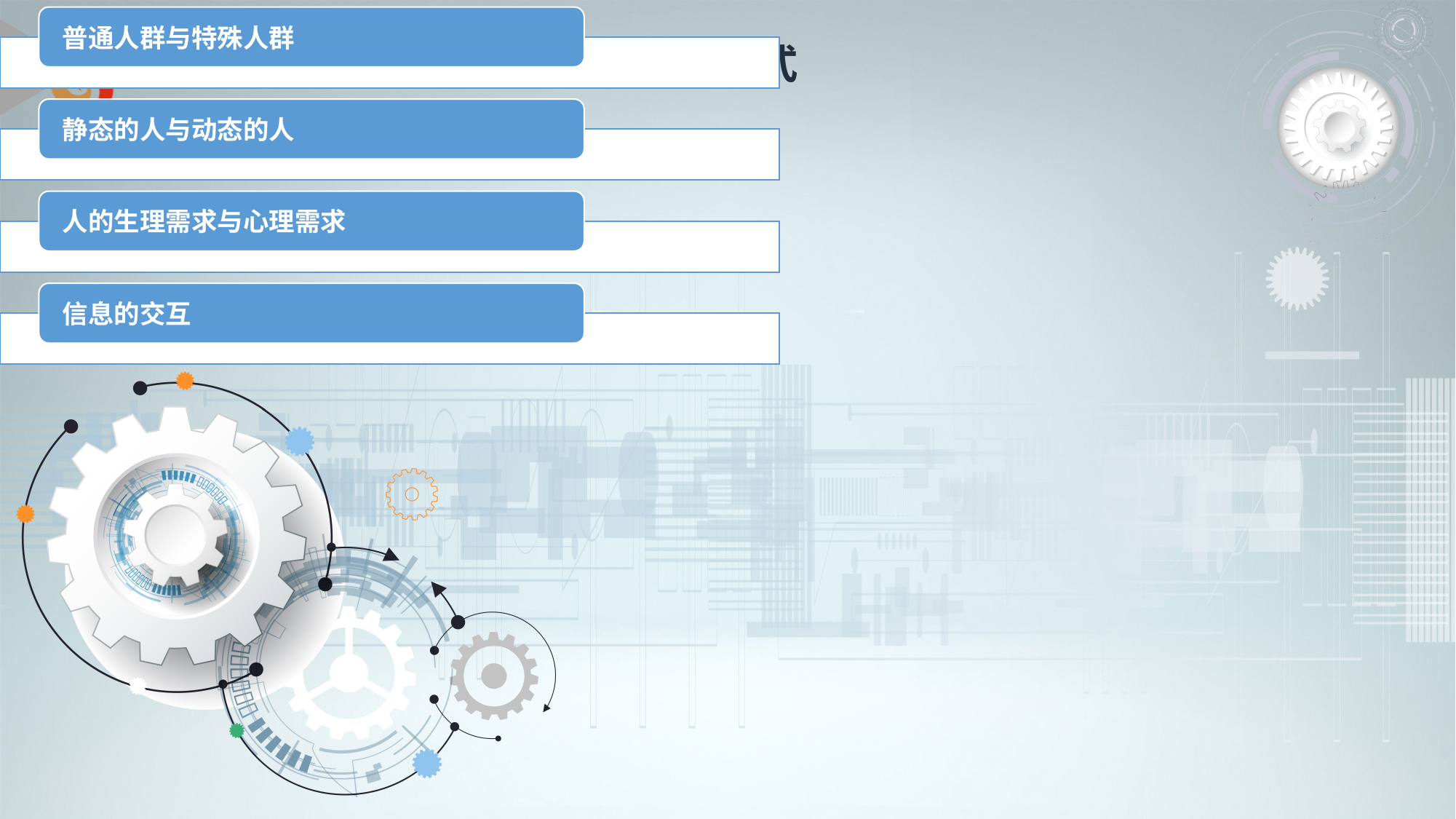

任务三：探究实现合理人机关系的方式

普通人群与特殊人群

静态的人与动态的人

人的生理需求与心理需求

信息的交互